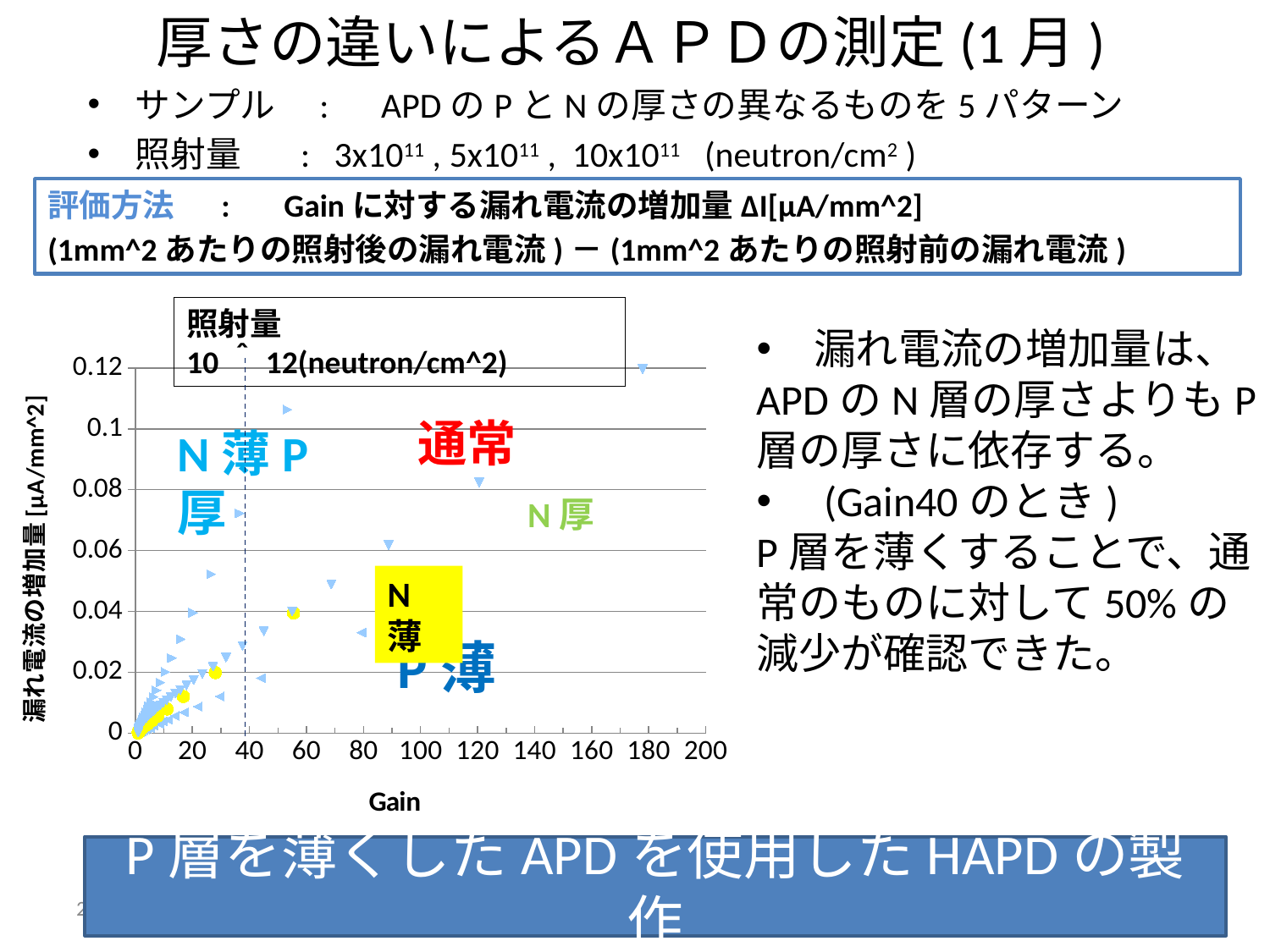

# 厚さの違いによるＡＰＤの測定(1月)
サンプル　:　APDのPとNの厚さの異なるものを5パターン
照射量　  :   3x1011 , 5x1011 ,  10x1011   (neutron/cm2 )
評価方法　 :　 Gainに対する漏れ電流の増加量ΔI[μA/mm^2]
(1mm^2あたりの照射後の漏れ電流)－(1mm^2あたりの照射前の漏れ電流)
照射量　10＾12(neutron/cm^2)
　漏れ電流の増加量は、APDのN層の厚さよりもP層の厚さに依存する。
　(Gain40のとき)
P層を薄くすることで、通常のものに対して50%の減少が確認できた。

### Chart

| Category |  |  |  |  |  |
|---|---|---|---|---|---|
通常
N薄P厚
N厚
N薄
P薄
P層を薄くしたAPDを使用したHAPDの製作
2010/8/8
14